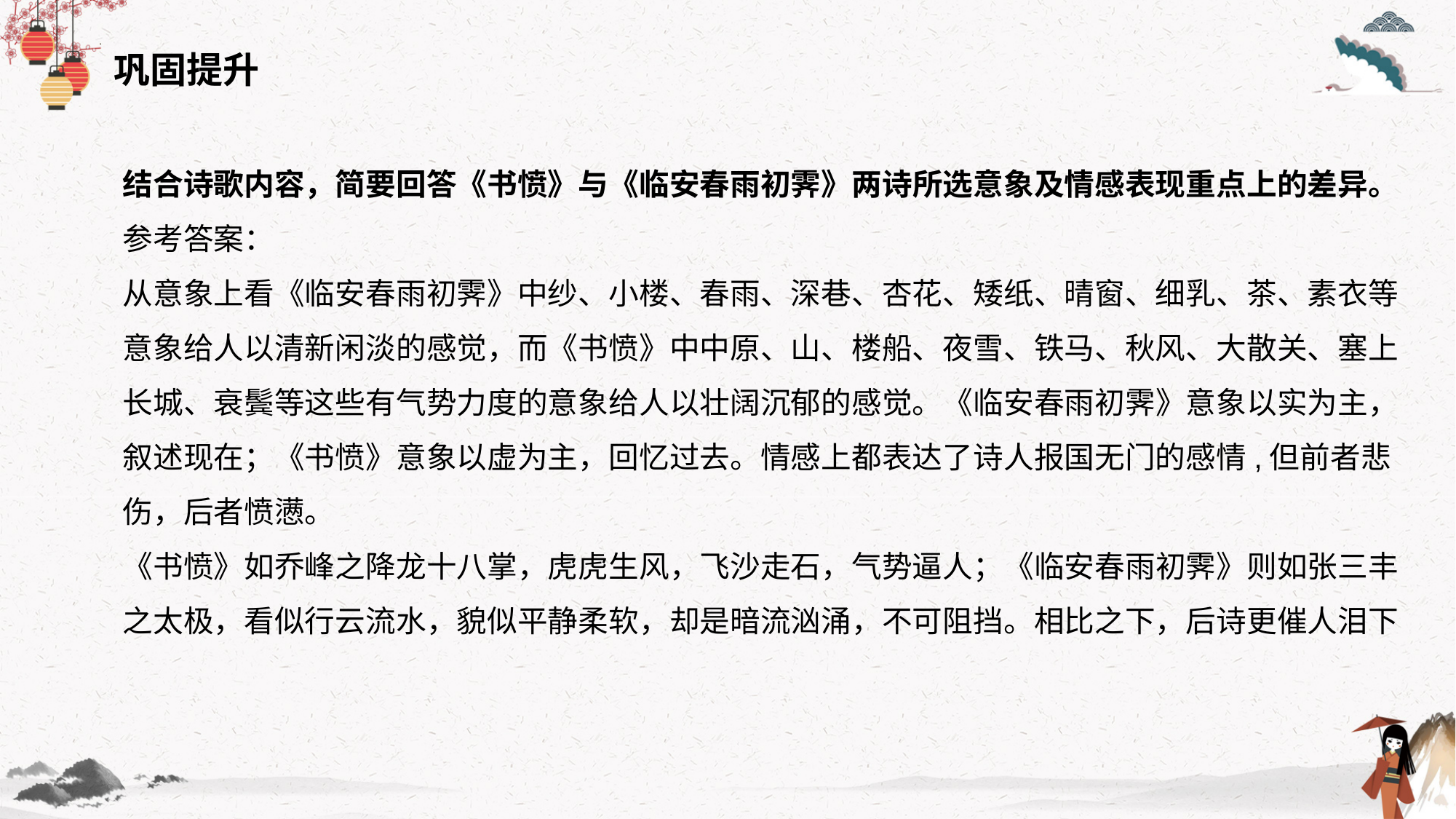

巩固提升
结合诗歌内容，简要回答《书愤》与《临安春雨初霁》两诗所选意象及情感表现重点上的差异。
参考答案：
从意象上看《临安春雨初霁》中纱、小楼、春雨、深巷、杏花、矮纸、晴窗、细乳、茶、素衣等意象给人以清新闲淡的感觉，而《书愤》中中原、山、楼船、夜雪、铁马、秋风、大散关、塞上长城、衰鬓等这些有气势力度的意象给人以壮阔沉郁的感觉。《临安春雨初霁》意象以实为主，叙述现在；《书愤》意象以虚为主，回忆过去。情感上都表达了诗人报国无门的感情,但前者悲伤，后者愤懑。
《书愤》如乔峰之降龙十八掌，虎虎生风，飞沙走石，气势逼人；《临安春雨初霁》则如张三丰之太极，看似行云流水，貌似平静柔软，却是暗流汹涌，不可阻挡。相比之下，后诗更催人泪下